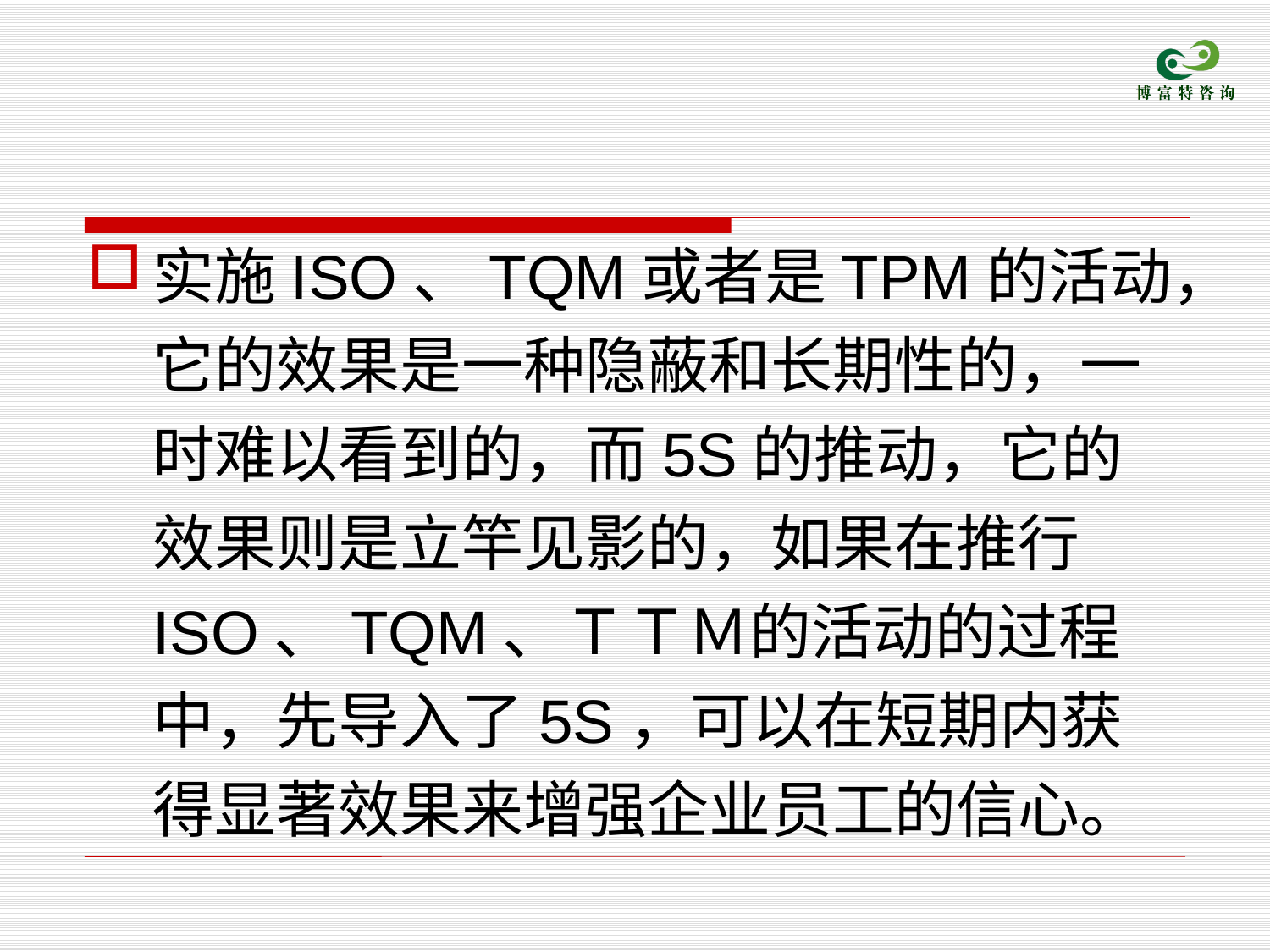

实施ISO、TQM或者是TPM的活动，它的效果是一种隐蔽和长期性的，一时难以看到的，而5S的推动，它的效果则是立竿见影的，如果在推行ISO、TQM、ＴＴＭ的活动的过程中，先导入了5S，可以在短期内获得显著效果来增强企业员工的信心。
83